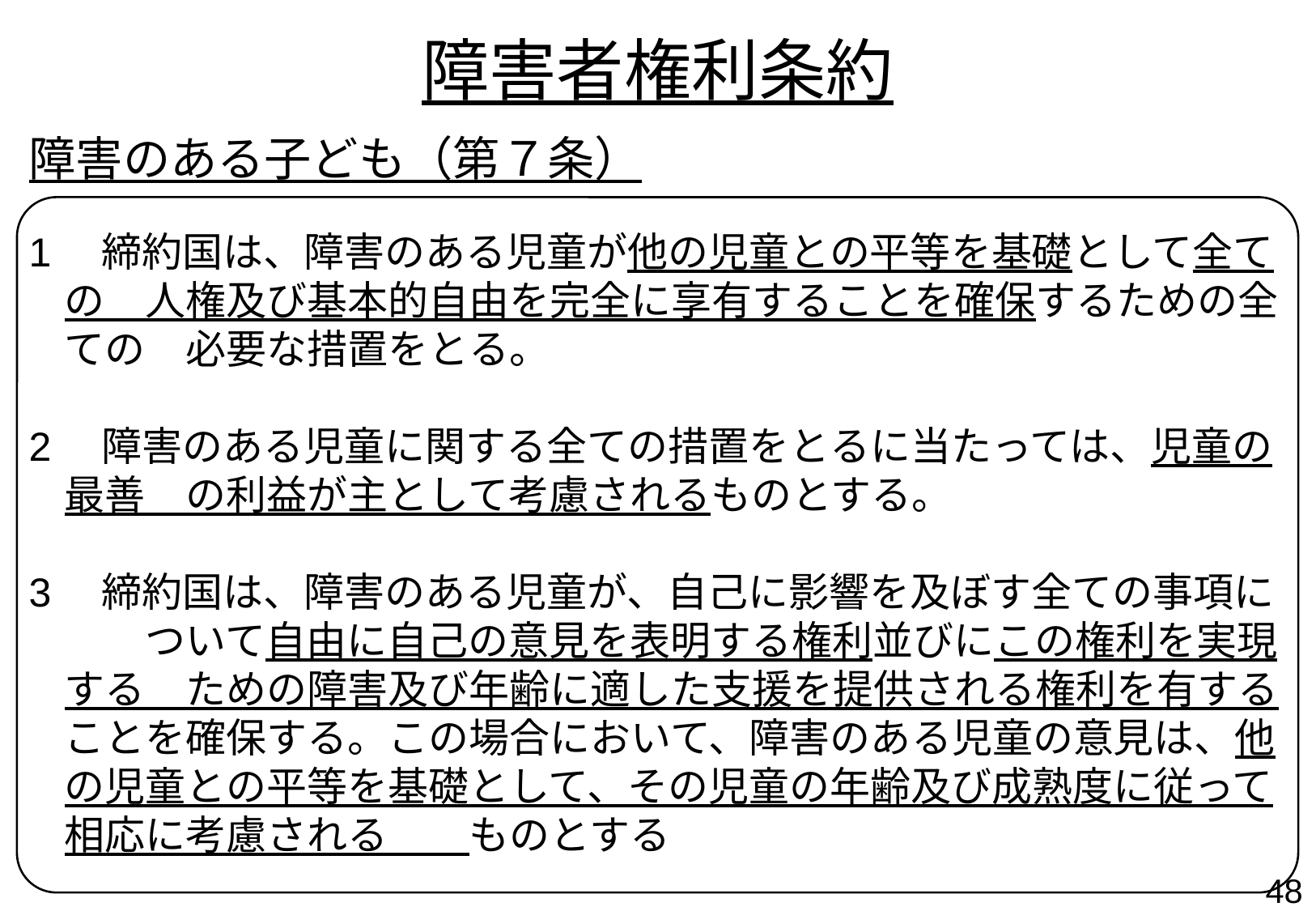

障害者権利条約

障害のある子ども（第７条）

1　締約国は、障害のある児童が他の児童との平等を基礎として全ての　人権及び基本的自由を完全に享有することを確保するための全ての　必要な措置をとる。

2　障害のある児童に関する全ての措置をとるに当たっては、児童の最善　の利益が主として考慮されるものとする。

3　締約国は、障害のある児童が、自己に影響を及ぼす全ての事項に　　ついて自由に自己の意見を表明する権利並びにこの権利を実現する　ための障害及び年齢に適した支援を提供される権利を有することを確保する。この場合において、障害のある児童の意見は、他の児童との平等を基礎として、その児童の年齢及び成熟度に従って相応に考慮される　　ものとする

48